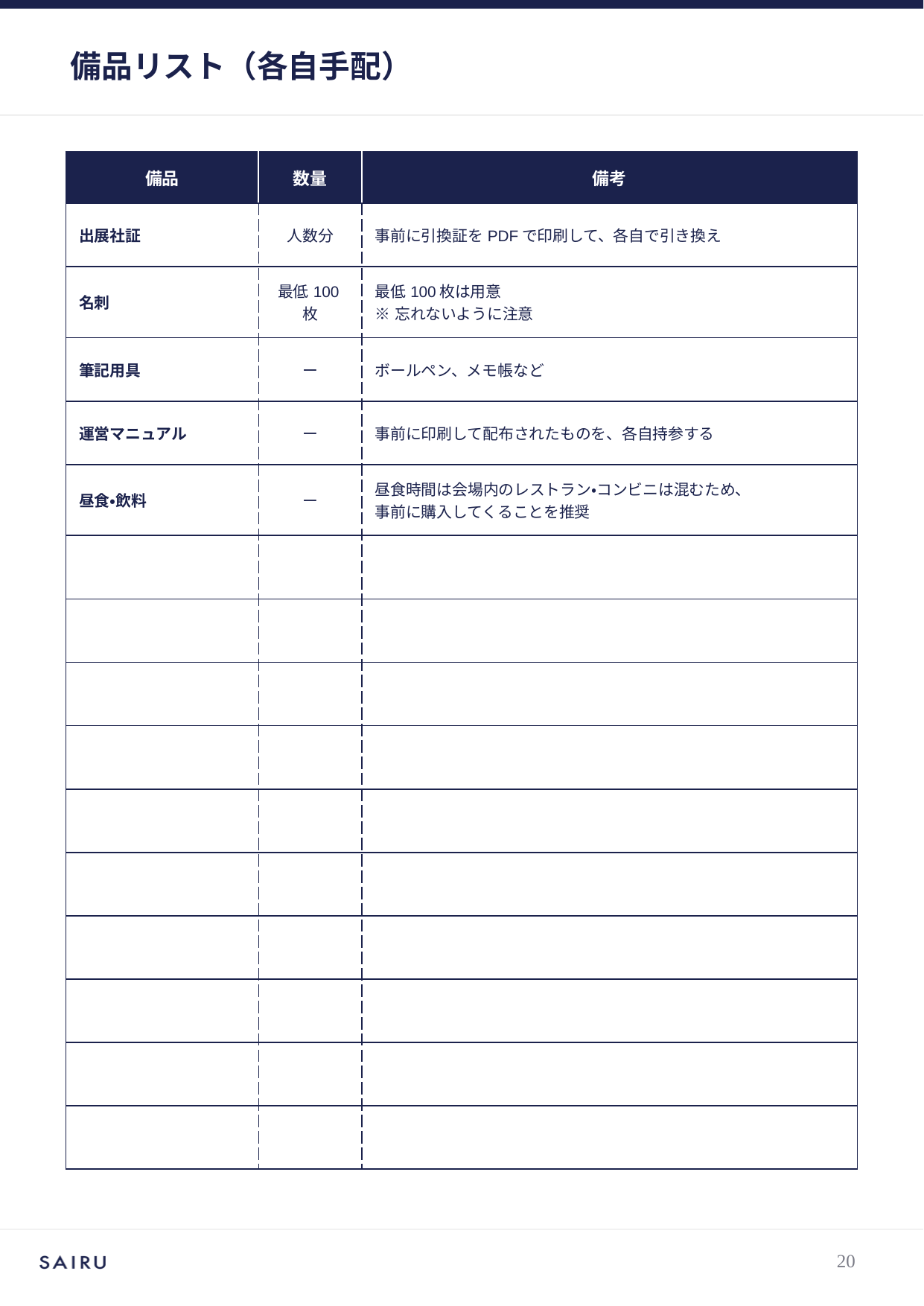

# 備品リスト（各自手配）
| 備品 | 数量 | 備考 |
| --- | --- | --- |
| 出展社証 | 人数分 | 事前に引換証をPDFで印刷して、各自で引き換え |
| 名刺 | 最低100枚 | 最低100枚は用意 ※忘れないように注意 |
| 筆記用具 | ー | ボールペン、メモ帳など |
| 運営マニュアル | ー | 事前に印刷して配布されたものを、各自持参する |
| 昼食・飲料 | ー | 昼食時間は会場内のレストラン・コンビニは混むため、 事前に購入してくることを推奨 |
|  |  |  |
|  |  |  |
|  |  |  |
|  |  |  |
|  |  |  |
|  |  |  |
|  |  |  |
|  |  |  |
|  |  |  |
|  |  |  |
20